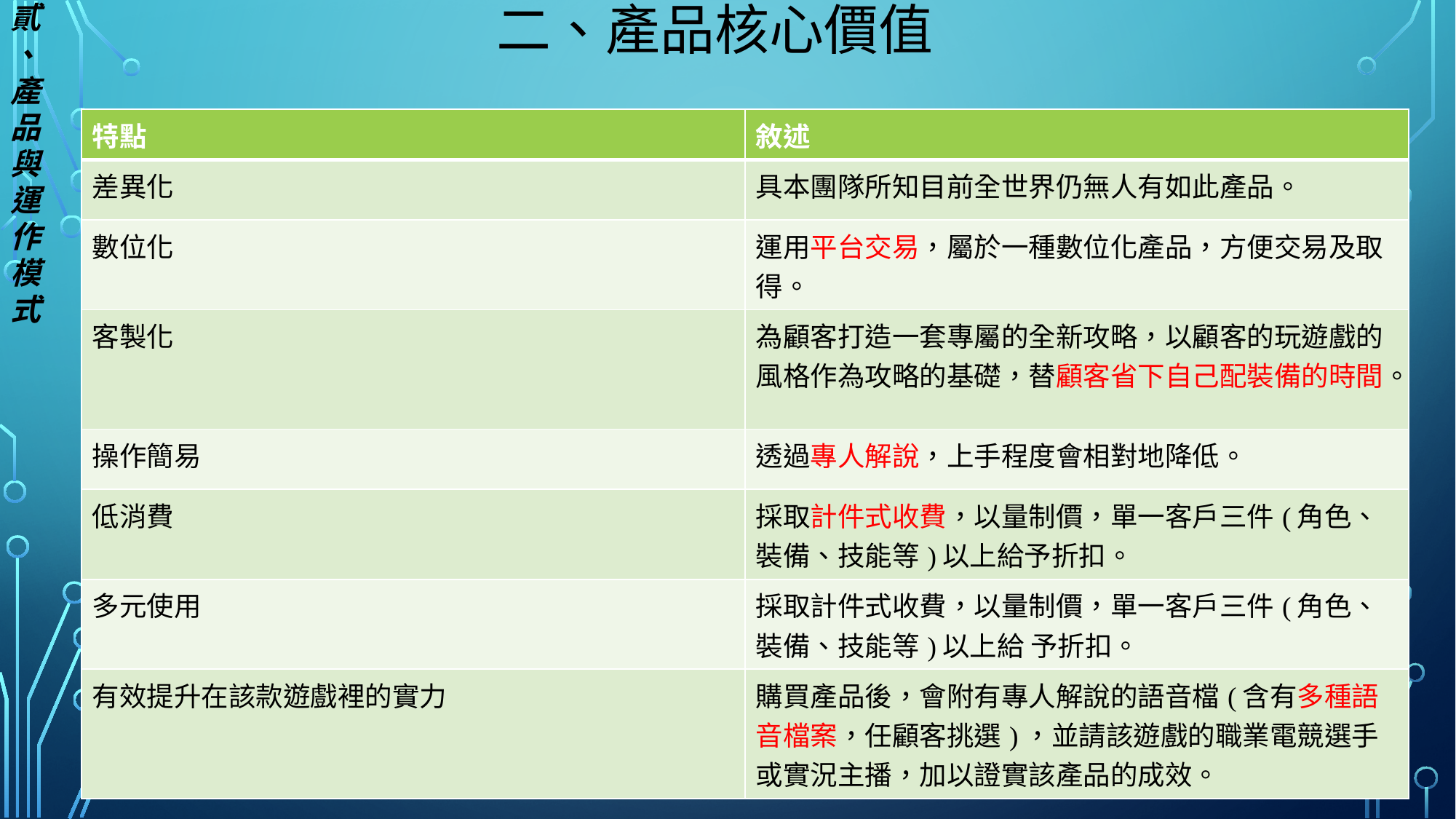

# 二、產品核心價值
貳、產品與運作模式

| 特點 | 敘述 |
| --- | --- |
| 差異化 | 具本團隊所知目前全世界仍無人有如此產品。 |
| 數位化 | 運用平台交易，屬於一種數位化產品，方便交易及取得。 |
| 客製化 | 為顧客打造一套專屬的全新攻略，以顧客的玩遊戲的風格作為攻略的基礎，替顧客省下自己配裝備的時間。 |
| 操作簡易 | 透過專人解說，上手程度會相對地降低。 |
| 低消費 | 採取計件式收費，以量制價，單一客戶三件(角色、裝備、技能等)以上給予折扣。 |
| 多元使用 | 採取計件式收費，以量制價，單一客戶三件(角色、裝備、技能等)以上給 予折扣。 |
| 有效提升在該款遊戲裡的實力 | 購買產品後，會附有專人解說的語音檔(含有多種語音檔案，任顧客挑選)，並請該遊戲的職業電競選手或實況主播，加以證實該產品的成效。 |